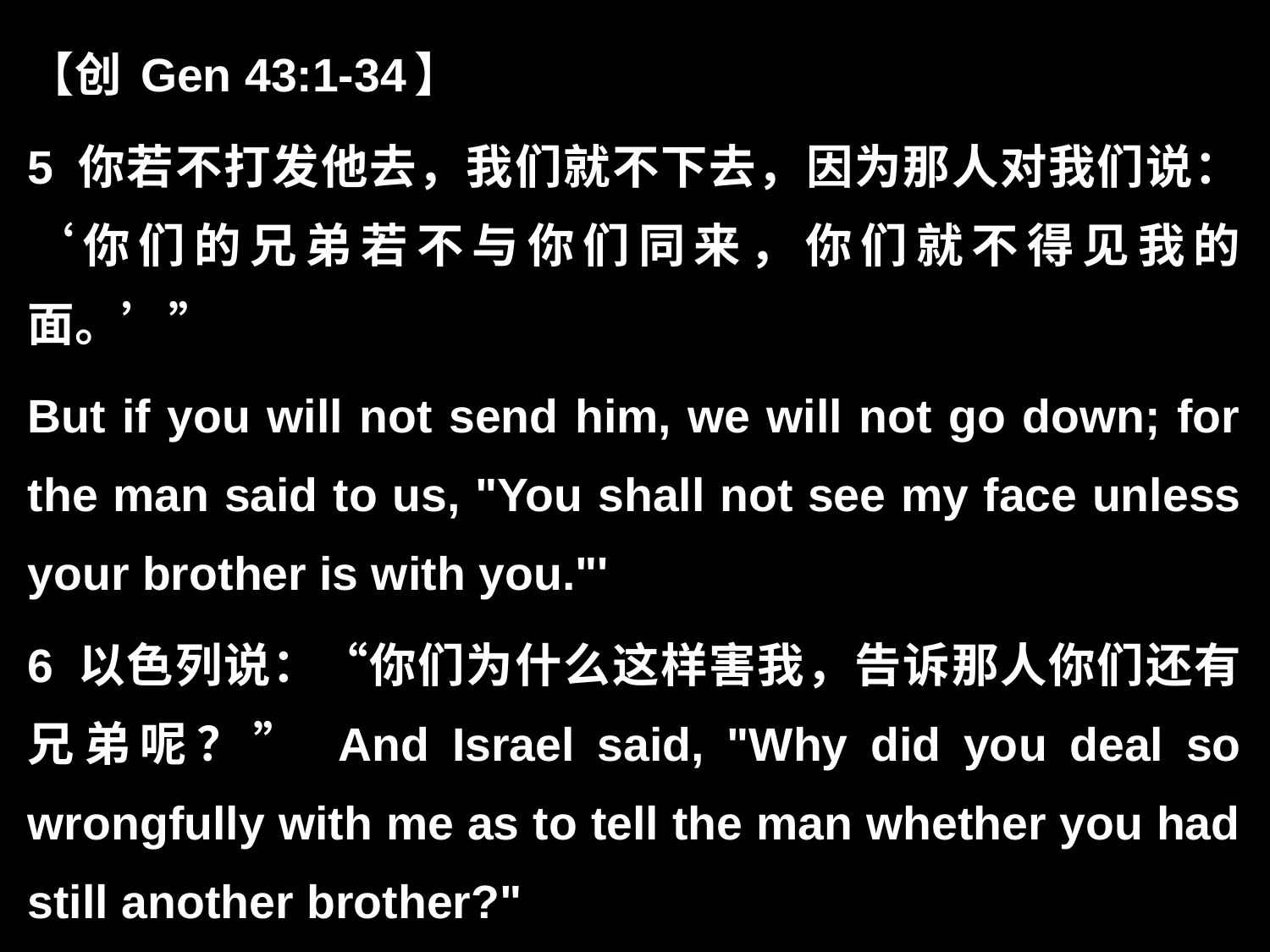

【创 Gen 43:1-34】
5 你若不打发他去，我们就不下去，因为那人对我们说：‘你们的兄弟若不与你们同来，你们就不得见我的面。’”
But if you will not send him, we will not go down; for the man said to us, "You shall not see my face unless your brother is with you."'
6 以色列说：“你们为什么这样害我，告诉那人你们还有兄弟呢？” And Israel said, "Why did you deal so wrongfully with me as to tell the man whether you had still another brother?"